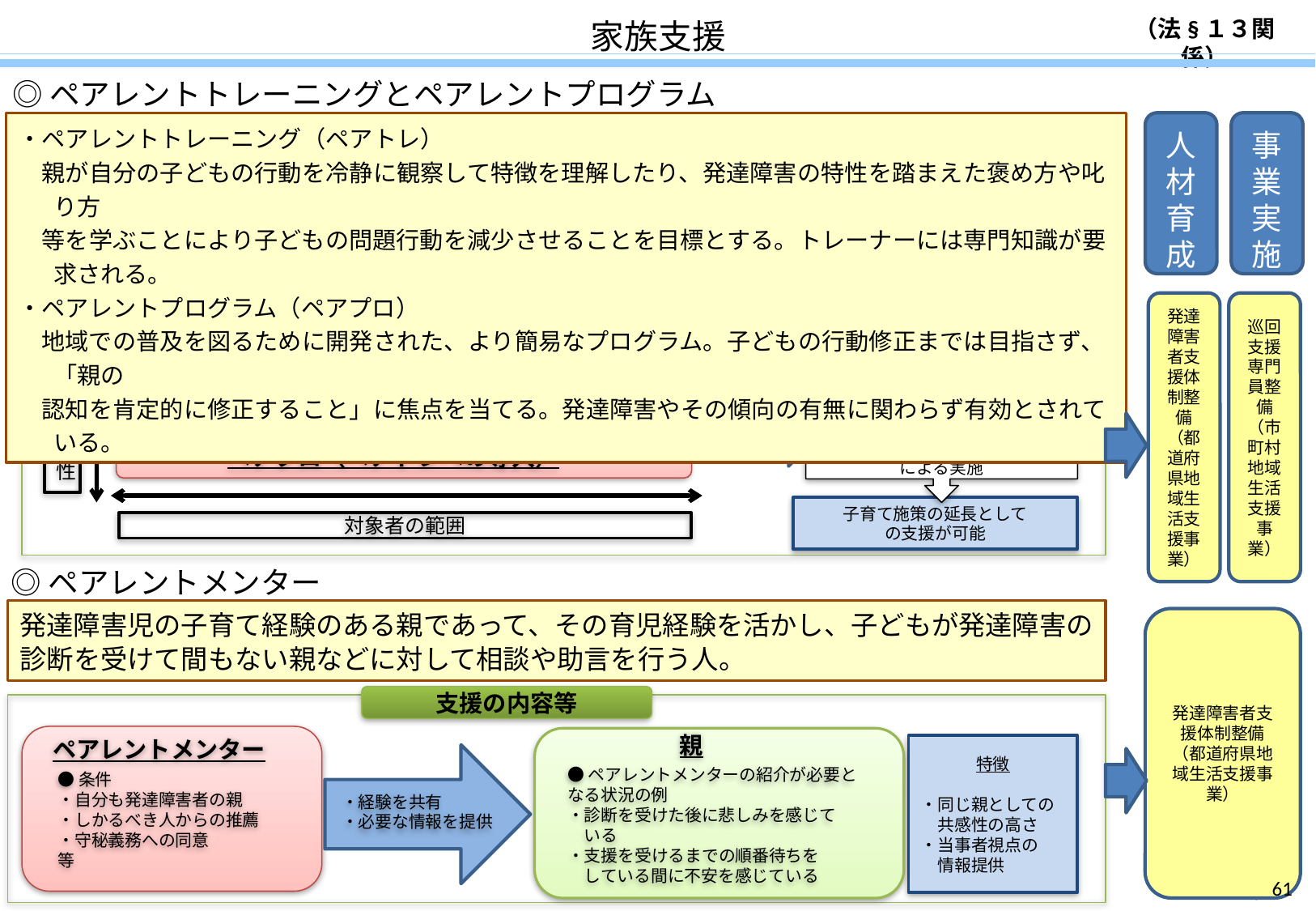

（法§１３関係）
家族支援
◎ペアレントトレーニングとペアレントプログラム

人材育成

事業実施

・ペアレントトレーニング（ペアトレ）
　親が自分の子どもの行動を冷静に観察して特徴を理解したり、発達障害の特性を踏まえた褒め方や叱り方
　等を学ぶことにより子どもの問題行動を減少させることを目標とする。トレーナーには専門知識が要求される。
・ペアレントプログラム（ペアプロ）
　地域での普及を図るために開発された、より簡易なプログラム。子どもの行動修正までは目指さず、「親の
　認知を肯定的に修正すること」に焦点を当てる。発達障害やその傾向の有無に関わらず有効とされている。
発達障害者支援体制整備
（都道府県地域生活支援事業）
巡回支援専門員整備
（市町村地域生活支援事業）
関係図

専門家、習熟した職員
による実施

ペアトレ
専門性

ペアプロ（ペアトレへの導入）
対象者の範囲

地域の保育士、保健師等
による実施

子育て施策の延長として
の支援が可能
◎ペアレントメンター
発達障害児の子育て経験のある親であって、その育児経験を活かし、子どもが発達障害の
診断を受けて間もない親などに対して相談や助言を行う人。
発達障害者支援体制整備
（都道府県地域生活支援事業）
支援の内容等

親
ペアレントメンター
特徴

・同じ親としての
　共感性の高さ
・当事者視点の
　情報提供

●条件
・自分も発達障害者の親
・しかるべき人からの推薦
・守秘義務への同意
等
●ペアレントメンターの紹介が必要となる状況の例
・診断を受けた後に悲しみを感じて
　いる
・支援を受けるまでの順番待ちを
　している間に不安を感じている
・経験を共有
・必要な情報を提供
61
-61-